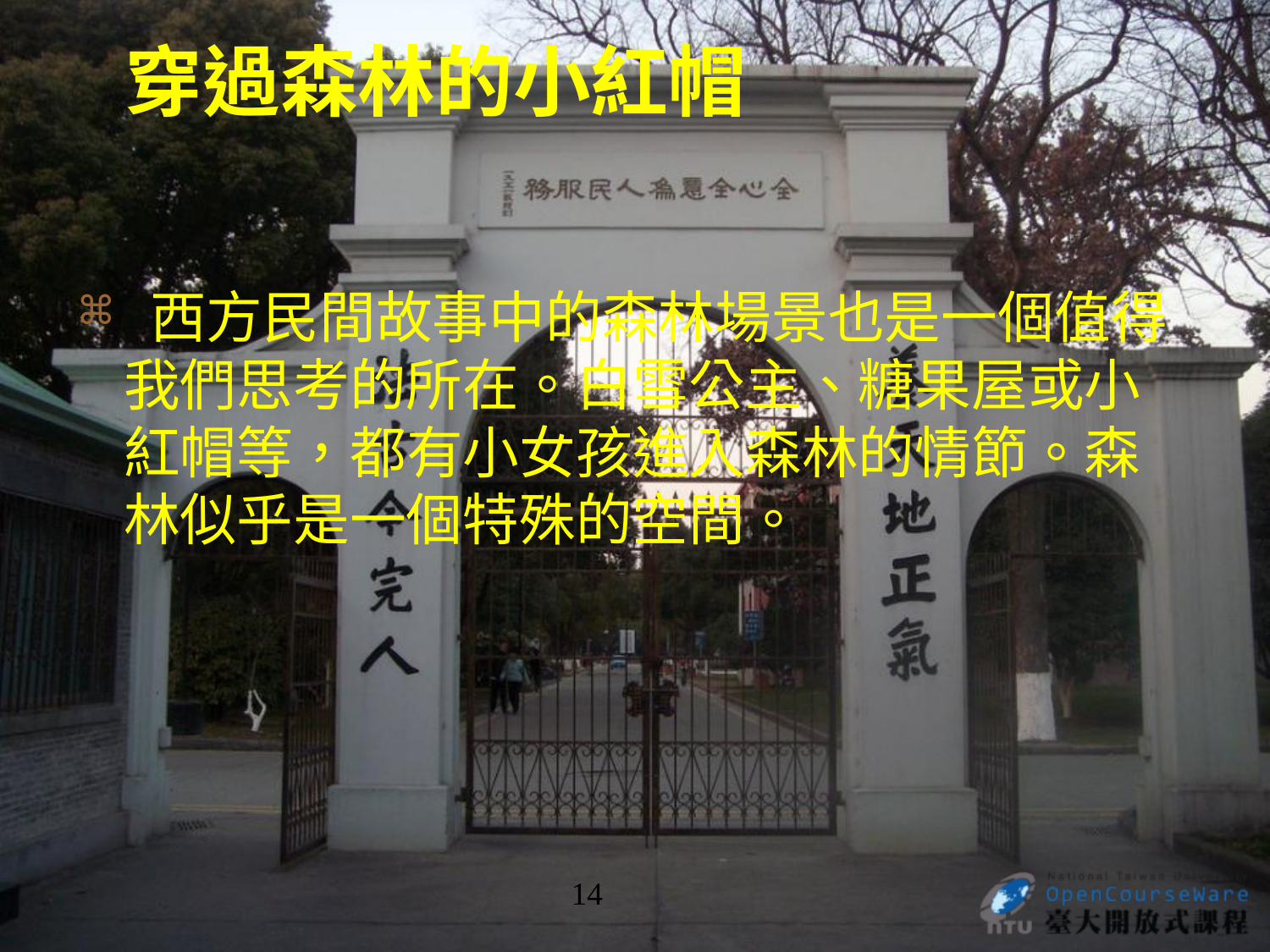

# 穿過森林的小紅帽
 西方民間故事中的森林場景也是一個值得我們思考的所在。白雪公主、糖果屋或小紅帽等，都有小女孩進入森林的情節。森林似乎是一個特殊的空間。
14